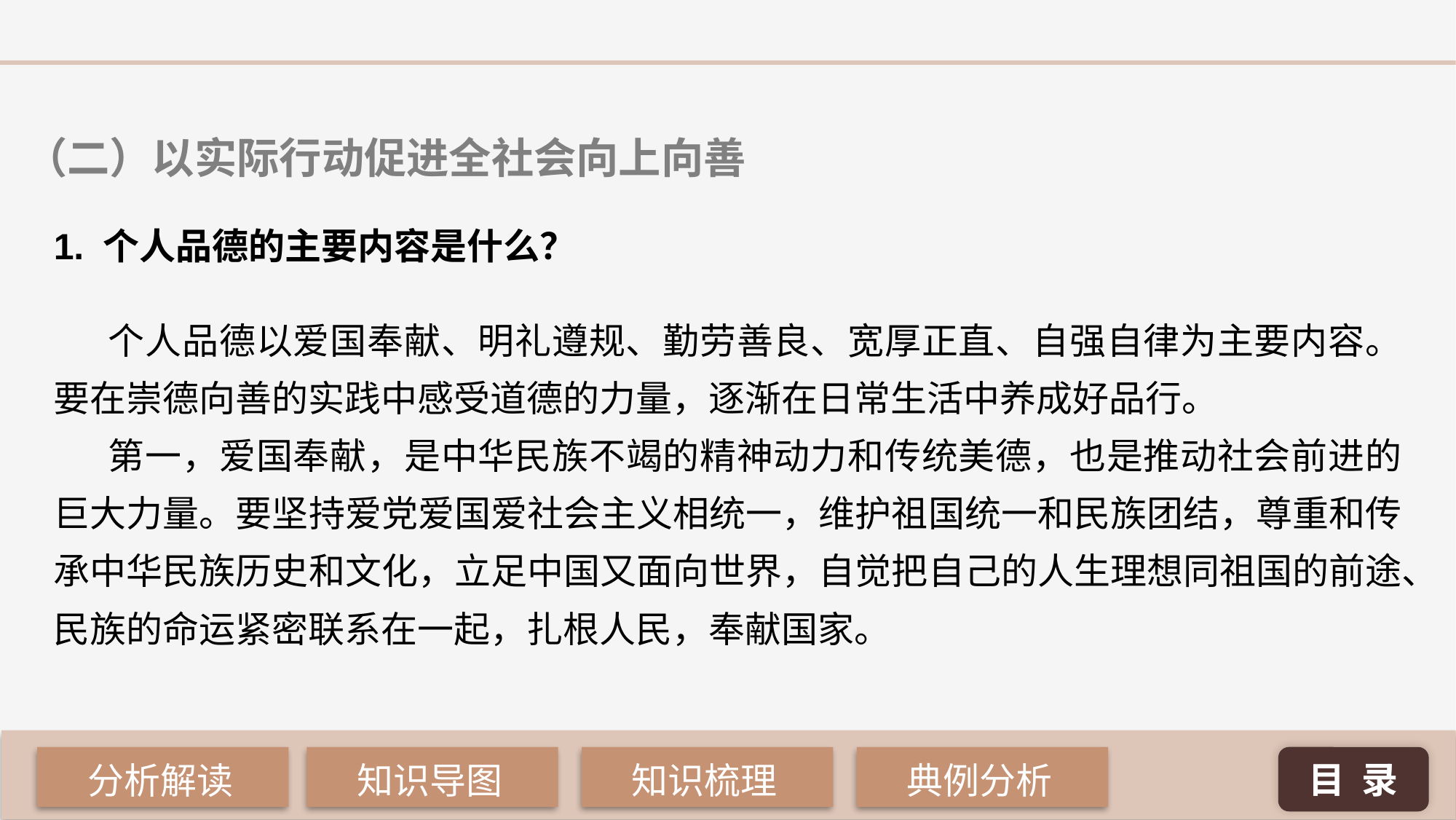

（二）以实际行动促进全社会向上向善
1. 个人品德的主要内容是什么？
个人品德以爱国奉献、明礼遵规、勤劳善良、宽厚正直、自强自律为主要内容。要在崇德向善的实践中感受道德的力量，逐渐在日常生活中养成好品行。
第一，爱国奉献，是中华民族不竭的精神动力和传统美德，也是推动社会前进的巨大力量。要坚持爱党爱国爱社会主义相统一，维护祖国统一和民族团结，尊重和传承中华民族历史和文化，立足中国又面向世界，自觉把自己的人生理想同祖国的前途、民族的命运紧密联系在一起，扎根人民，奉献国家。